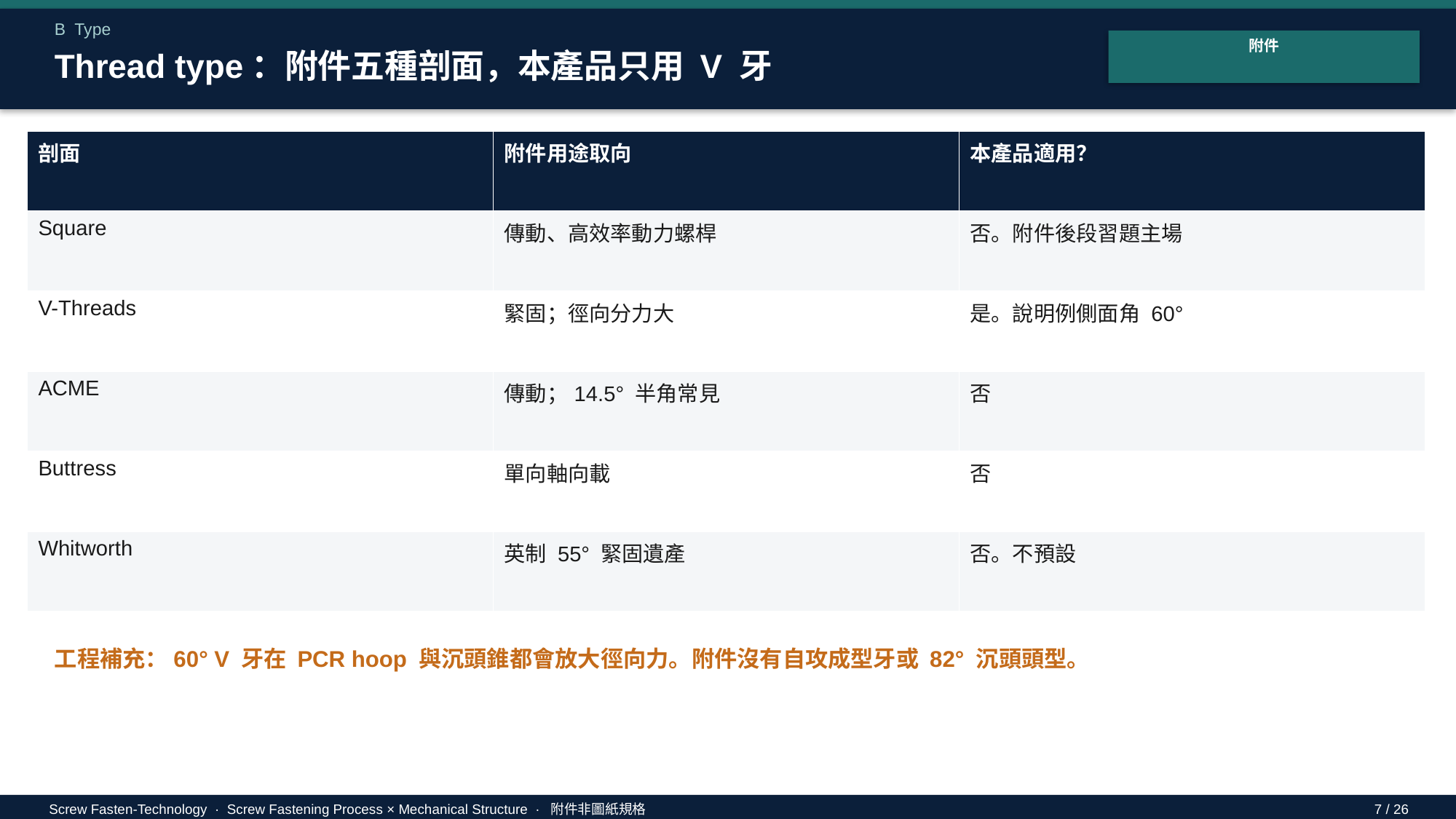

B  Type

附件
Thread type：附件五種剖面，本產品只用 V 牙
| 剖面 | 附件用途取向 | 本產品適用？ |
| --- | --- | --- |
| Square | 傳動、高效率動力螺桿 | 否。附件後段習題主場 |
| V-Threads | 緊固；徑向分力大 | 是。說明例側面角 60° |
| ACME | 傳動；14.5° 半角常見 | 否 |
| Buttress | 單向軸向載 | 否 |
| Whitworth | 英制 55° 緊固遺產 | 否。不預設 |
工程補充：60° V 牙在 PCR hoop 與沉頭錐都會放大徑向力。附件沒有自攻成型牙或 82° 沉頭頭型。

Screw Fasten-Technology  ·  Screw Fastening Process × Mechanical Structure  ·  附件非圖紙規格
7 / 26